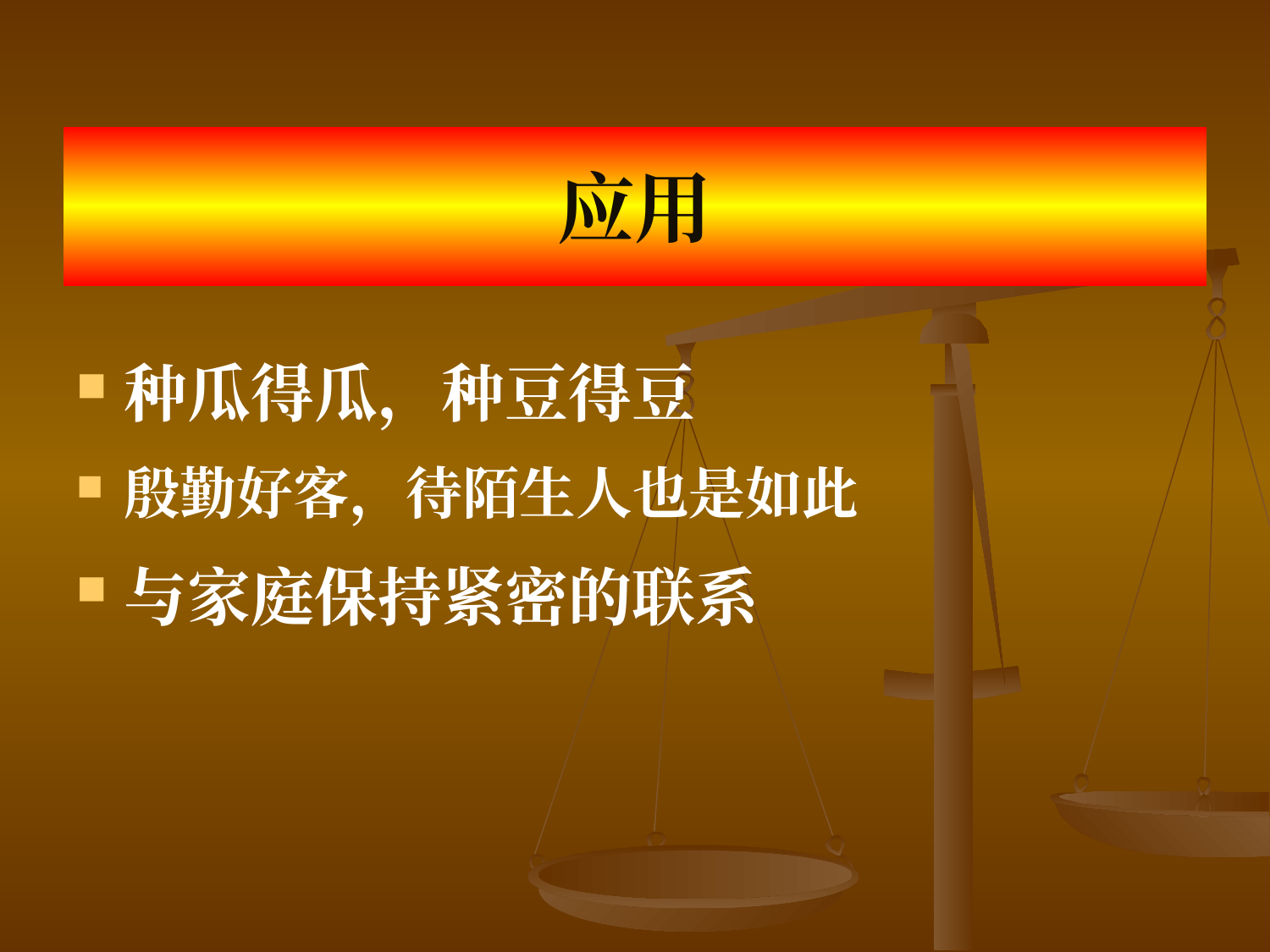

# 应用
种瓜得瓜，种豆得豆
殷勤好客，待陌生人也是如此
与家庭保持紧密的联系